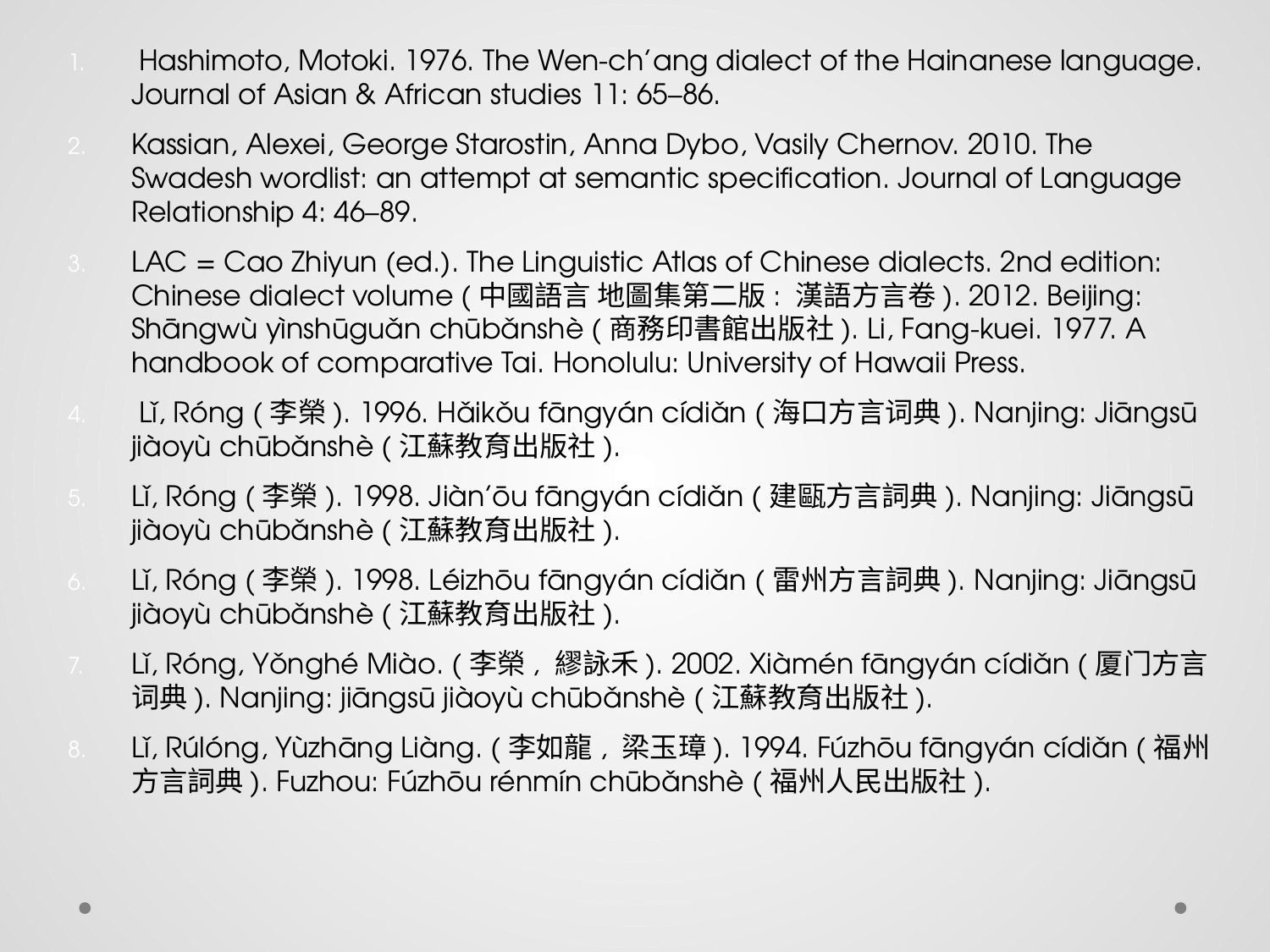

Hashimoto, Motoki. 1976. The Wen-ch’ang dialect of the Hainanese language. Journal of Asian & African studies 11: 65–86.
Kassian, Alexei, George Starostin, Anna Dybo, Vasily Chernov. 2010. The Swadesh wordlist: an attempt at semantic specification. Journal of Language Relationship 4: 46–89.
LAC = Cao Zhiyun (ed.). The Linguistic Atlas of Chinese dialects. 2nd edition: Chinese dialect volume (中國語言 地圖集第二版: 漢語方言卷). 2012. Beijing: Shāngwù yìnshūguǎn chūbǎnshè (商務印書館出版社). Li, Fang-kuei. 1977. A handbook of comparative Tai. Honolulu: University of Hawaii Press.
 Lǐ, Róng (李榮). 1996. Hǎikǒu fāngyán cídiǎn (海口方言词典). Nanjing: Jiāngsū jiàoyù chūbǎnshè (江蘇教育出版社).
Lǐ, Róng (李榮). 1998. Jiàn’ōu fāngyán cídiǎn (建甌方言詞典). Nanjing: Jiāngsū jiàoyù chūbǎnshè (江蘇教育出版社).
Lǐ, Róng (李榮). 1998. Léizhōu fāngyán cídiǎn (雷州方言詞典). Nanjing: Jiāngsū jiàoyù chūbǎnshè (江蘇教育出版社).
Lǐ, Róng, Yǒnghé Miào. (李榮, 繆詠禾). 2002. Xiàmén fāngyán cídiǎn (厦门方言词典). Nanjing: jiāngsū jiàoyù chūbǎnshè (江蘇教育出版社).
Lǐ, Rúlóng, Yùzhāng Liàng. (李如龍, 梁玉璋). 1994. Fúzhōu fāngyán cídiǎn (福州方言詞典). Fuzhou: Fúzhōu rénmín chūbǎnshè (福州人民出版社).